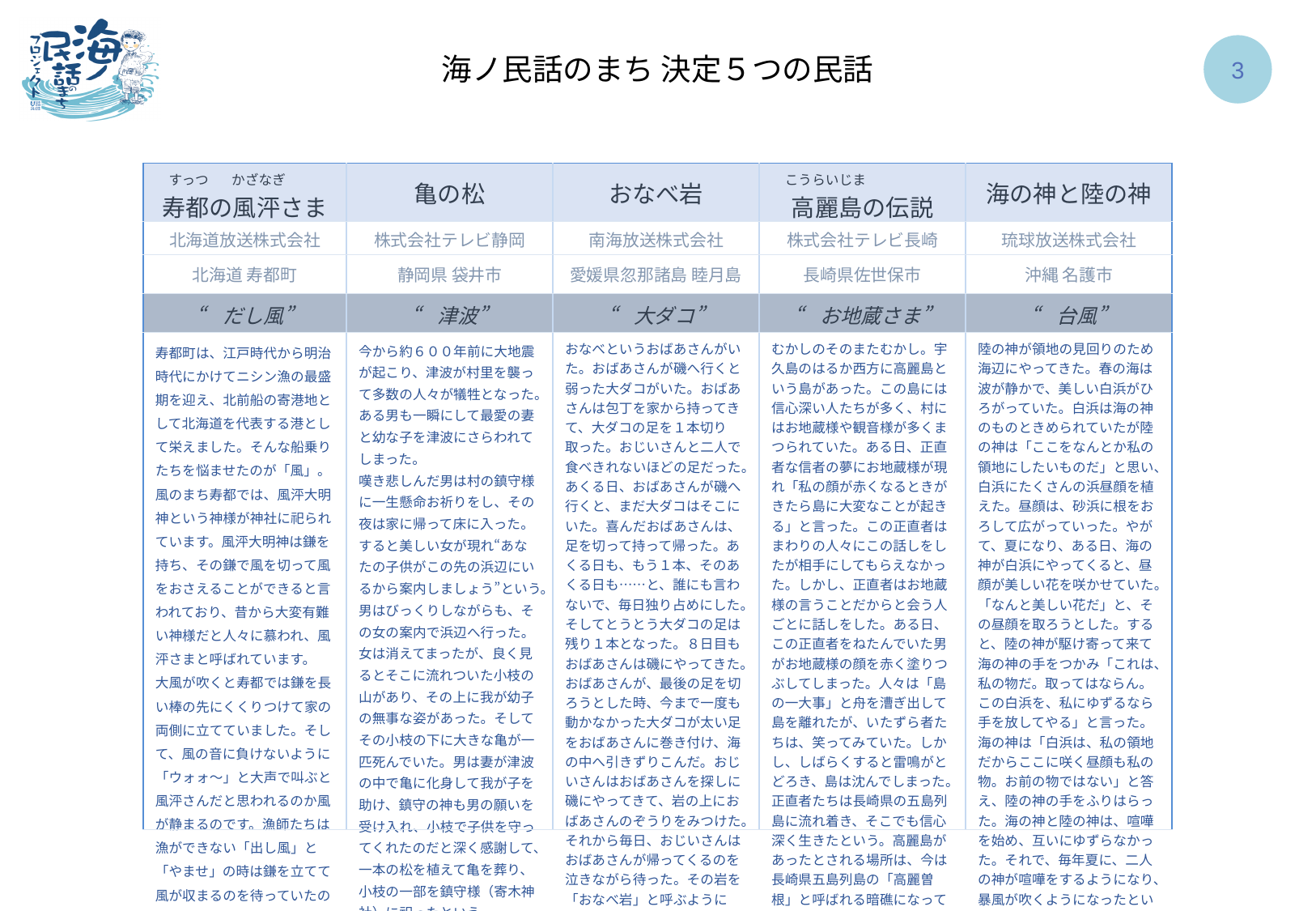

海ノ民話のまち 決定５つの民話
3
| すっつ　 かざなぎ　　　 寿都の風泙さま | 亀の松 | おなべ岩 | こうらいじま 高麗島の伝説 | 海の神と陸の神 |
| --- | --- | --- | --- | --- |
| 北海道放送株式会社 | 株式会社テレビ静岡 | 南海放送株式会社 | 株式会社テレビ長崎 | 琉球放送株式会社 |
| 北海道 寿都町 | 静岡県 袋井市 | 愛媛県忽那諸島 睦月島 | 長崎県佐世保市 | 沖縄 名護市 |
| “だし風” | “津波” | “大ダコ” | “お地蔵さま” | “台風” |
| 寿都町は、江戸時代から明治時代にかけてニシン漁の最盛期を迎え、北前船の寄港地として北海道を代表する港として栄えました。そんな船乗りたちを悩ませたのが「風」。風のまち寿都では、風泙大明神という神様が神社に祀られています。風泙大明神は鎌を持ち、その鎌で風を切って風をおさえることができると言われており、昔から大変有難い神様だと人々に慕われ、風泙さまと呼ばれています。　大風が吹くと寿都では鎌を長い棒の先にくくりつけて家の両側に立てていました。そして、風の音に負けないように「ウォォ〜」と大声で叫ぶと風泙さんだと思われるのか風が静まるのです。漁師たちは漁ができない「出し風」と「やませ」の時は鎌を立てて風が収まるのを待っていたのです。 | 今から約６００年前に大地震が起こり、津波が村里を襲って多数の人々が犠牲となった。ある男も一瞬にして最愛の妻と幼な子を津波にさらわれてしまった。 嘆き悲しんだ男は村の鎮守様に一生懸命お祈りをし、その夜は家に帰って床に入った。すると美しい女が現れ“あなたの子供がこの先の浜辺にいるから案内しましょう”という。男はびっくりしながらも、その女の案内で浜辺へ行った。女は消えてまったが、良く見るとそこに流れついた小枝の山があり、その上に我が幼子の無事な姿があった。そしてその小枝の下に大きな亀が一匹死んでいた。男は妻が津波の中で亀に化身して我が子を助け、鎮守の神も男の願いを受け入れ、小枝で子供を守ってくれたのだと深く感謝して、一本の松を植えて亀を葬り、小枝の一部を鎮守様（寄木神社）に祀ったという。 | おなべというおばあさんがいた。おばあさんが磯へ行くと弱った大ダコがいた。おばあさんは包丁を家から持ってきて、大ダコの足を１本切り取った。おじいさんと二人で食べきれないほどの足だった。あくる日、おばあさんが磯へ行くと、まだ大ダコはそこにいた。喜んだおばあさんは、足を切って持って帰った。あくる日も、もう１本、そのあくる日も……と、誰にも言わないで、毎日独り占めにした。そしてとうとう大ダコの足は残り１本となった。８日目もおばあさんは磯にやってきた。おばあさんが、最後の足を切ろうとした時、今まで一度も動かなかった大ダコが太い足をおばあさんに巻き付け、海の中へ引きずりこんだ。おじいさんはおばあさんを探しに磯にやってきて、岩の上におばあさんのぞうりをみつけた。それから毎日、おじいさんはおばあさんが帰ってくるのを泣きながら待った。その岩を「おなべ岩」と呼ぶようになったという。 | むかしのそのまたむかし。宇久島のはるか西方に高麗島という島があった。この島には信心深い人たちが多く、村にはお地蔵様や観音様が多くまつられていた。ある日、正直者な信者の夢にお地蔵様が現れ「私の顔が赤くなるときがきたら島に大変なことが起きる」と言った。この正直者はまわりの人々にこの話しをしたが相手にしてもらえなかった。しかし、正直者はお地蔵様の言うことだからと会う人ごとに話しをした。ある日、この正直者をねたんでいた男がお地蔵様の顔を赤く塗りつぶしてしまった。人々は「島の一大事」と舟を漕ぎ出して島を離れたが、いたずら者たちは、笑ってみていた。しかし、しばらくすると雷鳴がとどろき、島は沈んでしまった。正直者たちは長崎県の五島列島に流れ着き、そこでも信心深く生きたという。高麗島があったとされる場所は、今は長崎県五島列島の「高麗曽根」と呼ばれる暗礁になっている。 | 陸の神が領地の見回りのため海辺にやってきた。春の海は波が静かで、美しい白浜がひろがっていた。白浜は海の神のものときめられていたが陸の神は「ここをなんとか私の領地にしたいものだ」と思い、白浜にたくさんの浜昼顔を植えた。昼顔は、砂浜に根をおろして広がっていった。やがて、夏になり、ある日、海の神が白浜にやってくると、昼顔が美しい花を咲かせていた。「なんと美しい花だ」と、その昼顔を取ろうとした。すると、陸の神が駆け寄って来て海の神の手をつかみ「これは、私の物だ。取ってはならん。この白浜を、私にゆずるなら手を放してやる」と言った。海の神は「白浜は、私の領地だからここに咲く昼顔も私の物。お前の物ではない」と答え、陸の神の手をふりはらった。海の神と陸の神は、喧嘩を始め、互いにゆずらなかった。それで、毎年夏に、二人の神が喧嘩をするようになり、暴風が吹くようになったという。 |